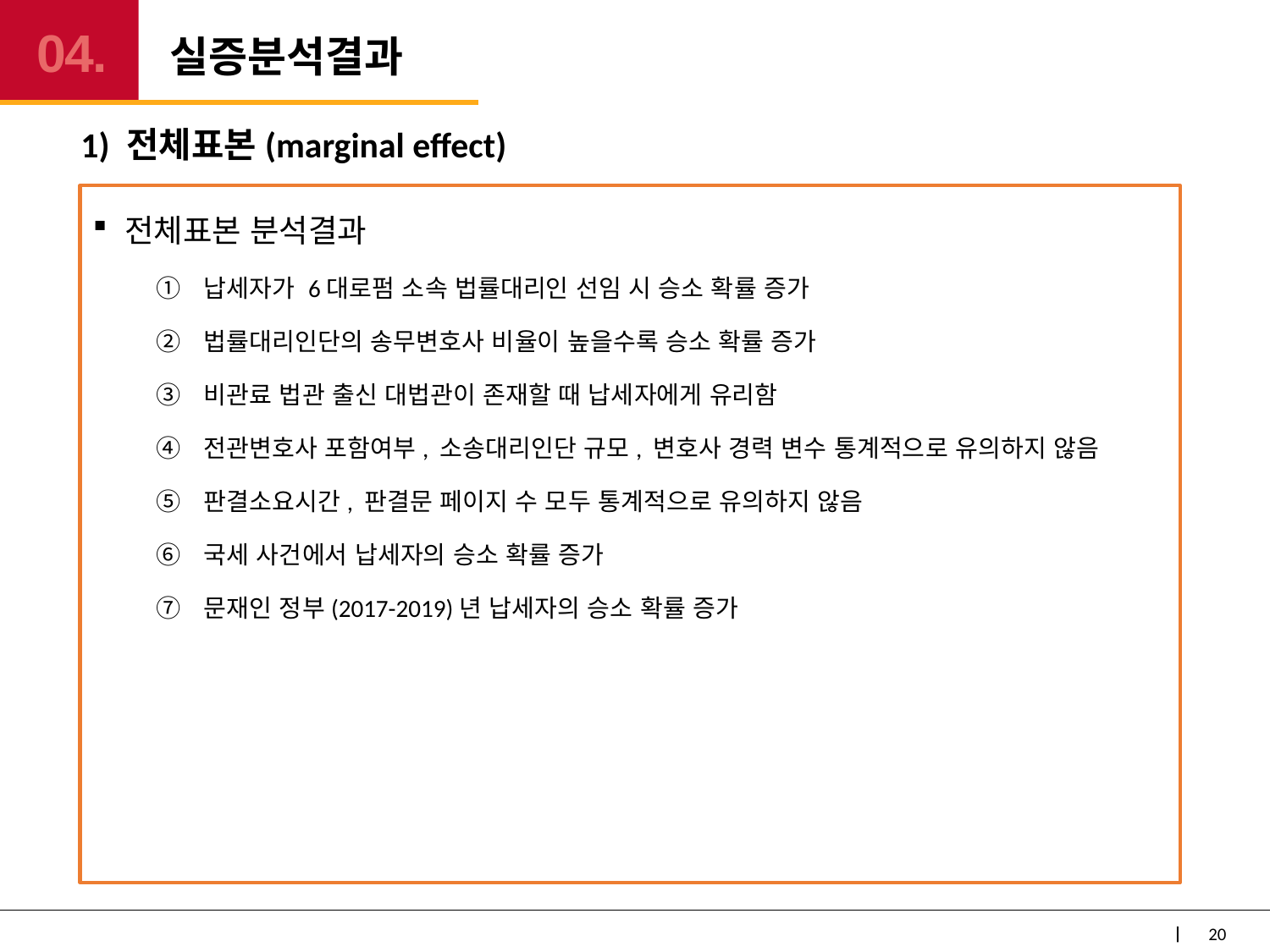

# 실증분석결과
04.
1) 전체표본(marginal effect)
전체표본 분석결과
납세자가 6대로펌 소속 법률대리인 선임 시 승소 확률 증가
법률대리인단의 송무변호사 비율이 높을수록 승소 확률 증가
비관료 법관 출신 대법관이 존재할 때 납세자에게 유리함
전관변호사 포함여부, 소송대리인단 규모, 변호사 경력 변수 통계적으로 유의하지 않음
판결소요시간, 판결문 페이지 수 모두 통계적으로 유의하지 않음
국세 사건에서 납세자의 승소 확률 증가
문재인 정부(2017-2019)년 납세자의 승소 확률 증가